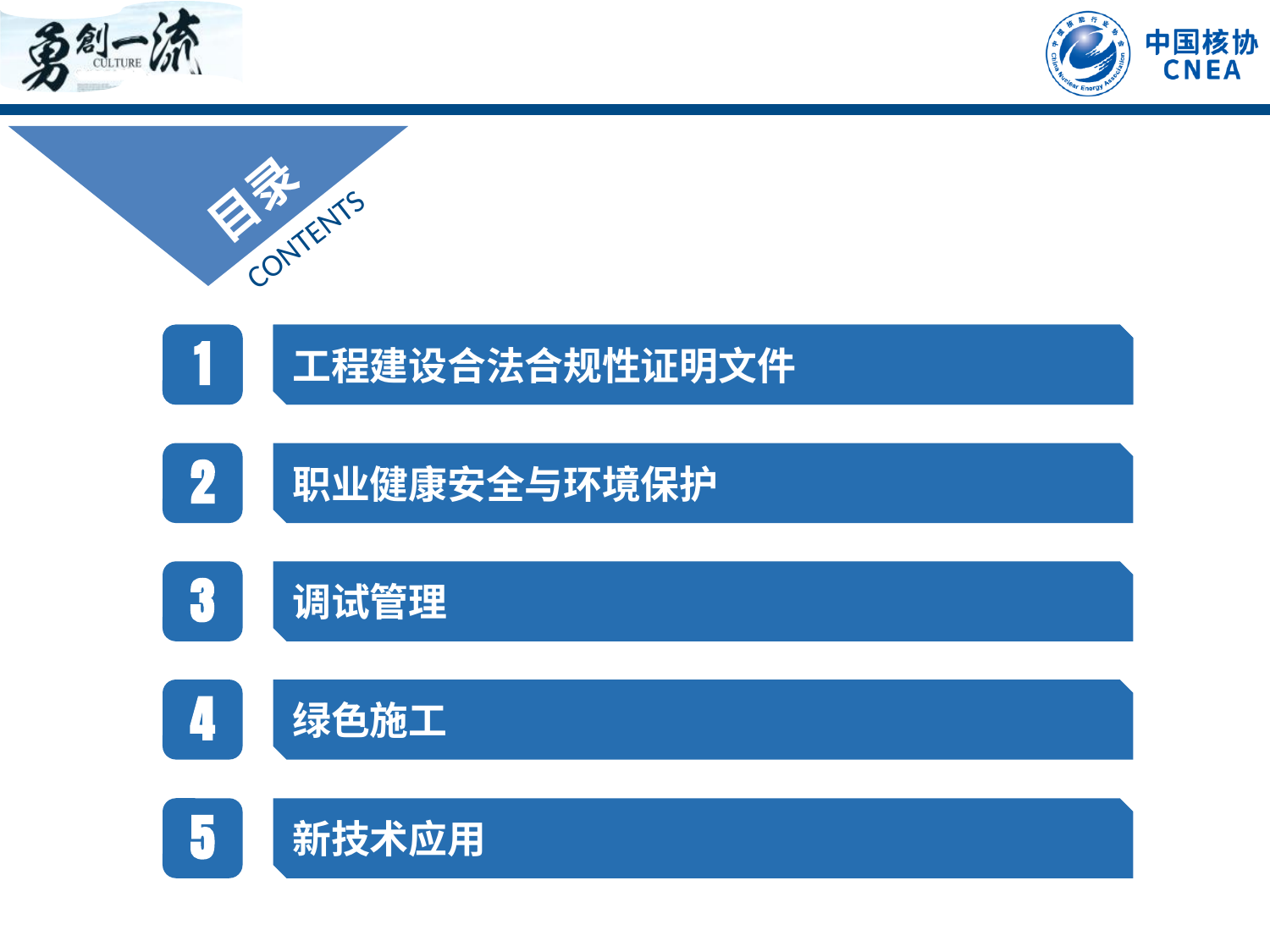

目录
CONTENTS
1
1
工程建设合法合规性证明文件
工程建设合法合规性证明文件
2
职业健康安全与环境保护
3
调试管理
4
绿色施工
5
新技术应用